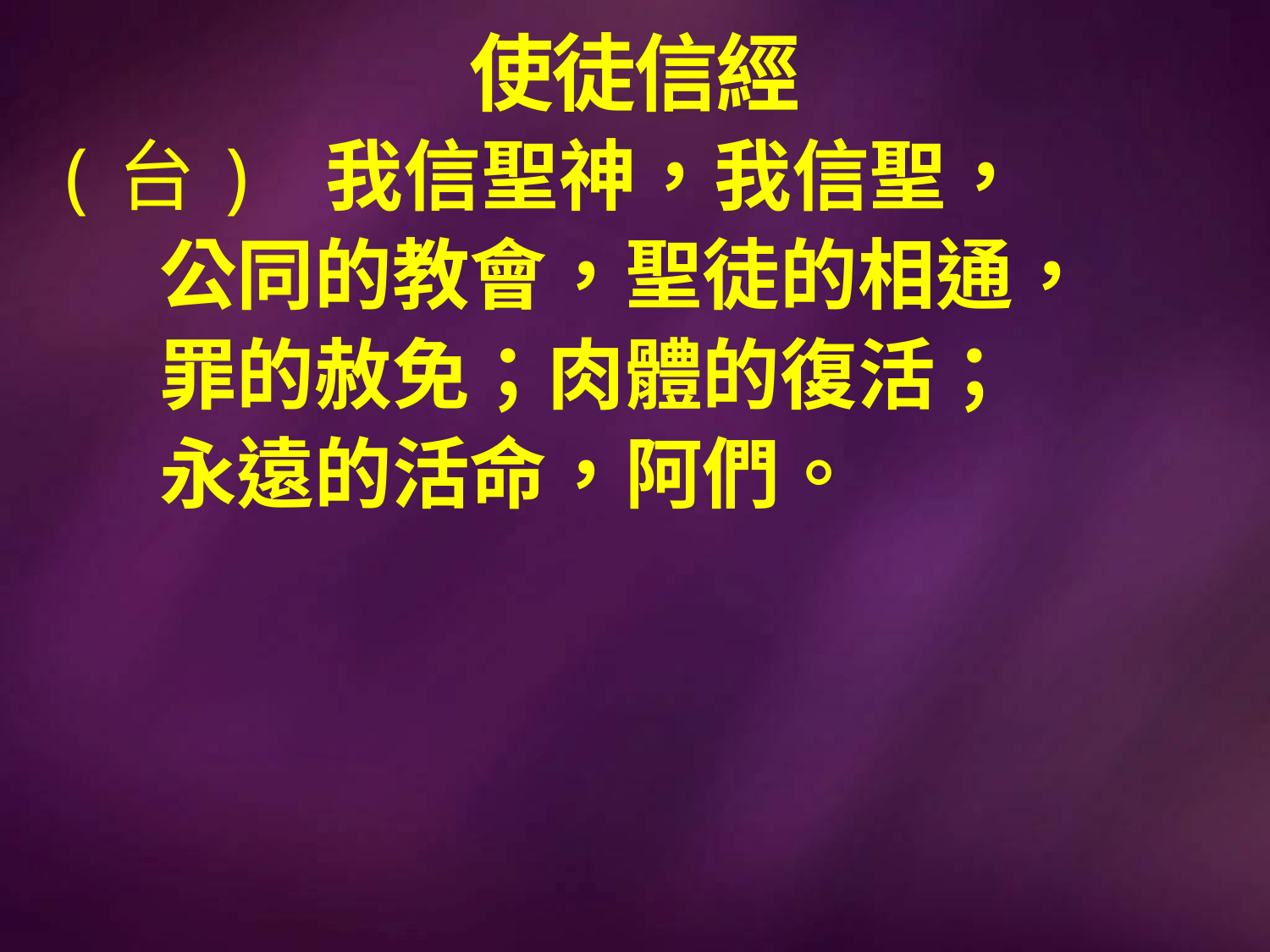

# 使徒信經
(台) 我信聖神，我信聖，
     公同的教會，聖徒的相通，
     罪的赦免；肉體的復活；
     永遠的活命，阿們。